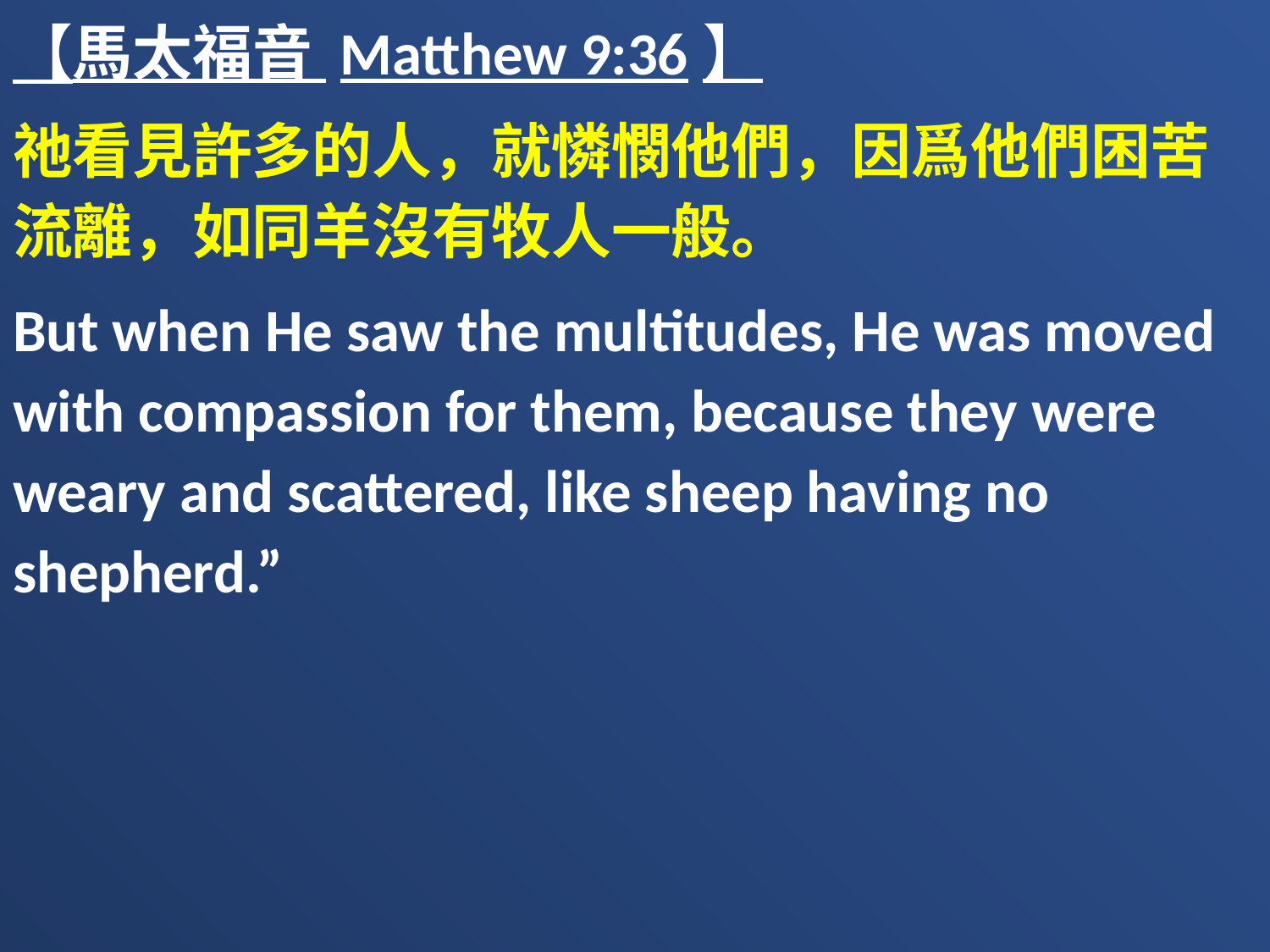

【馬太福音 Matthew 9:36】
祂看見許多的人，就憐憫他們，因爲他們困苦流離，如同羊沒有牧人一般。
But when He saw the multitudes, He was moved with compassion for them, because they were weary and scattered, like sheep having no shepherd.”